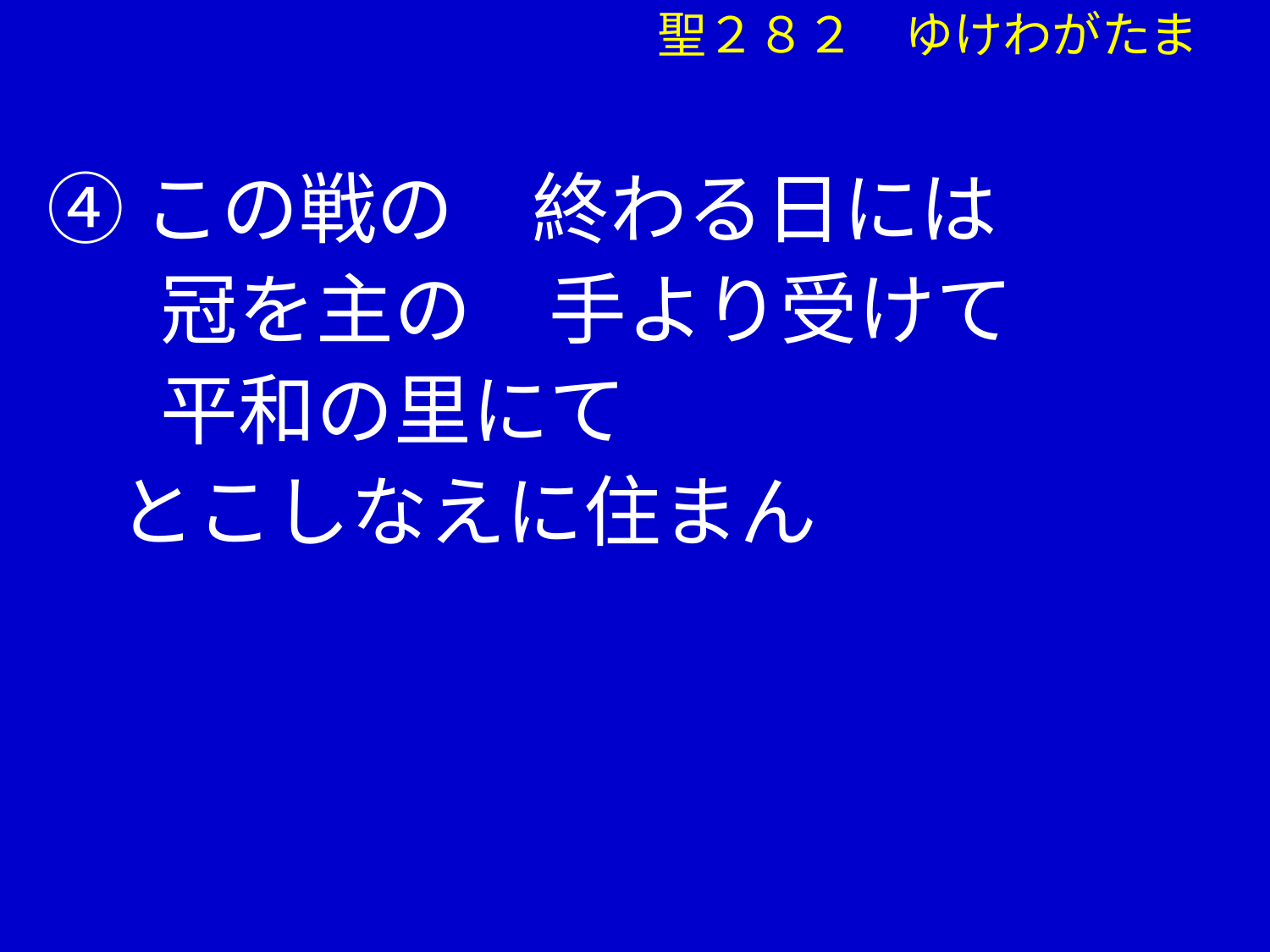

聖２８２　ゆけわがたま
④この戦の　終わる日には
 　冠を主の　手より受けて
 　平和の里にて
   とこしなえに住まん